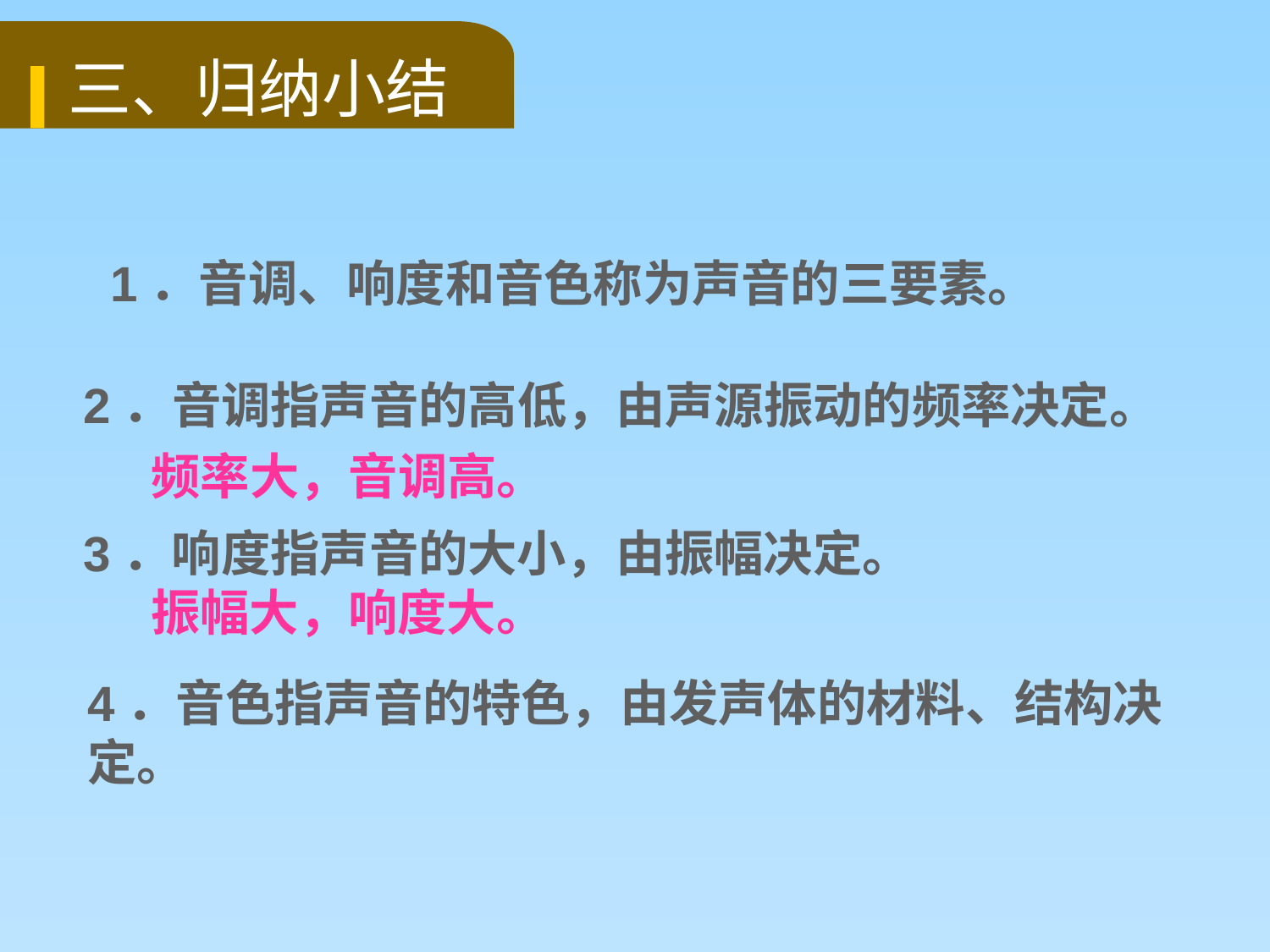

三、归纳小结

1．音调、响度和音色称为声音的三要素。
2．音调指声音的高低，由声源振动的频率决定。
     频率大，音调高。
3．响度指声音的大小，由振幅决定。
     振幅大，响度大。
4．音色指声音的特色，由发声体的材料、结构决定。